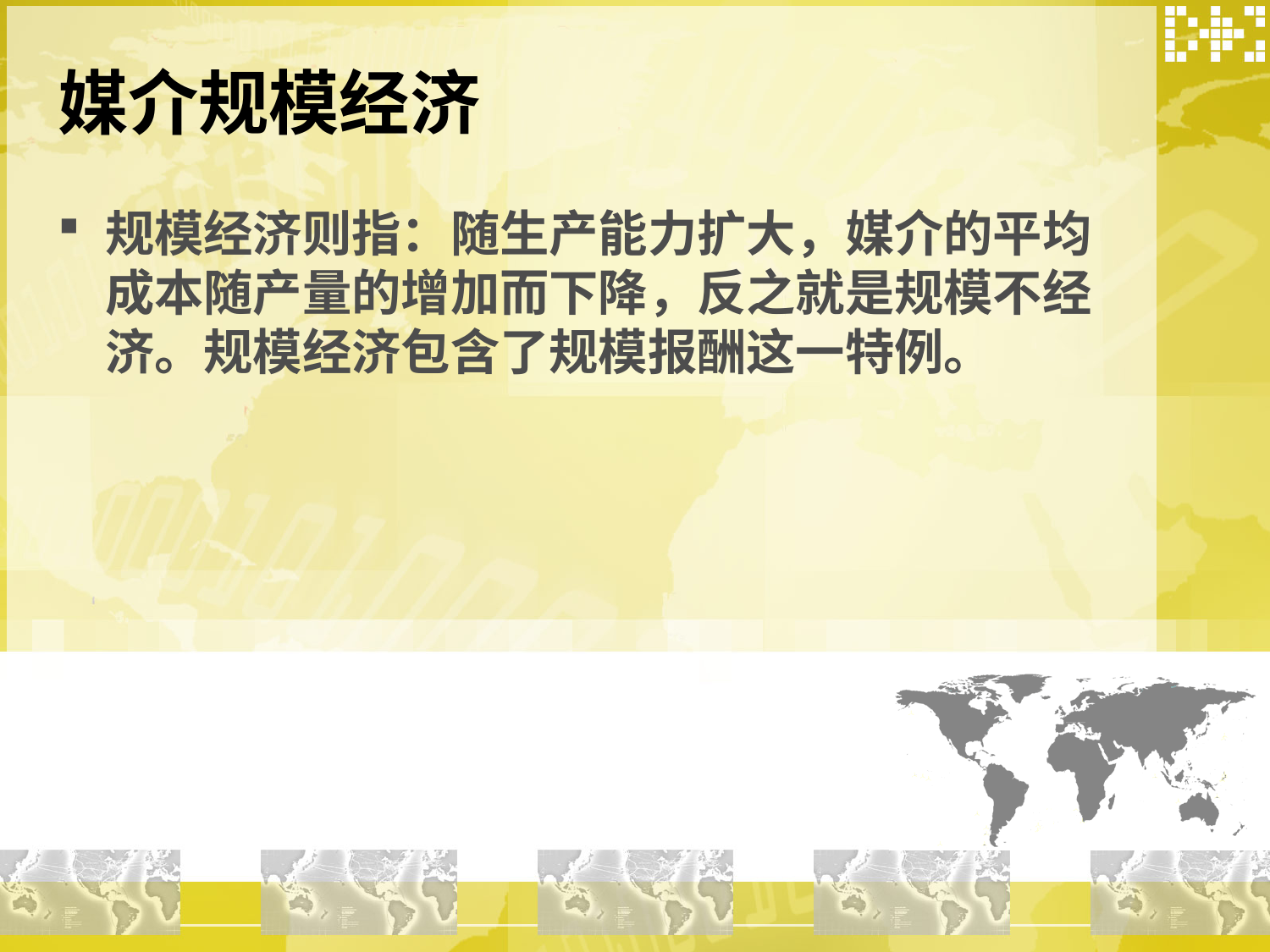

# 媒介规模经济
规模经济则指：随生产能力扩大，媒介的平均成本随产量的增加而下降，反之就是规模不经济。规模经济包含了规模报酬这一特例。
73